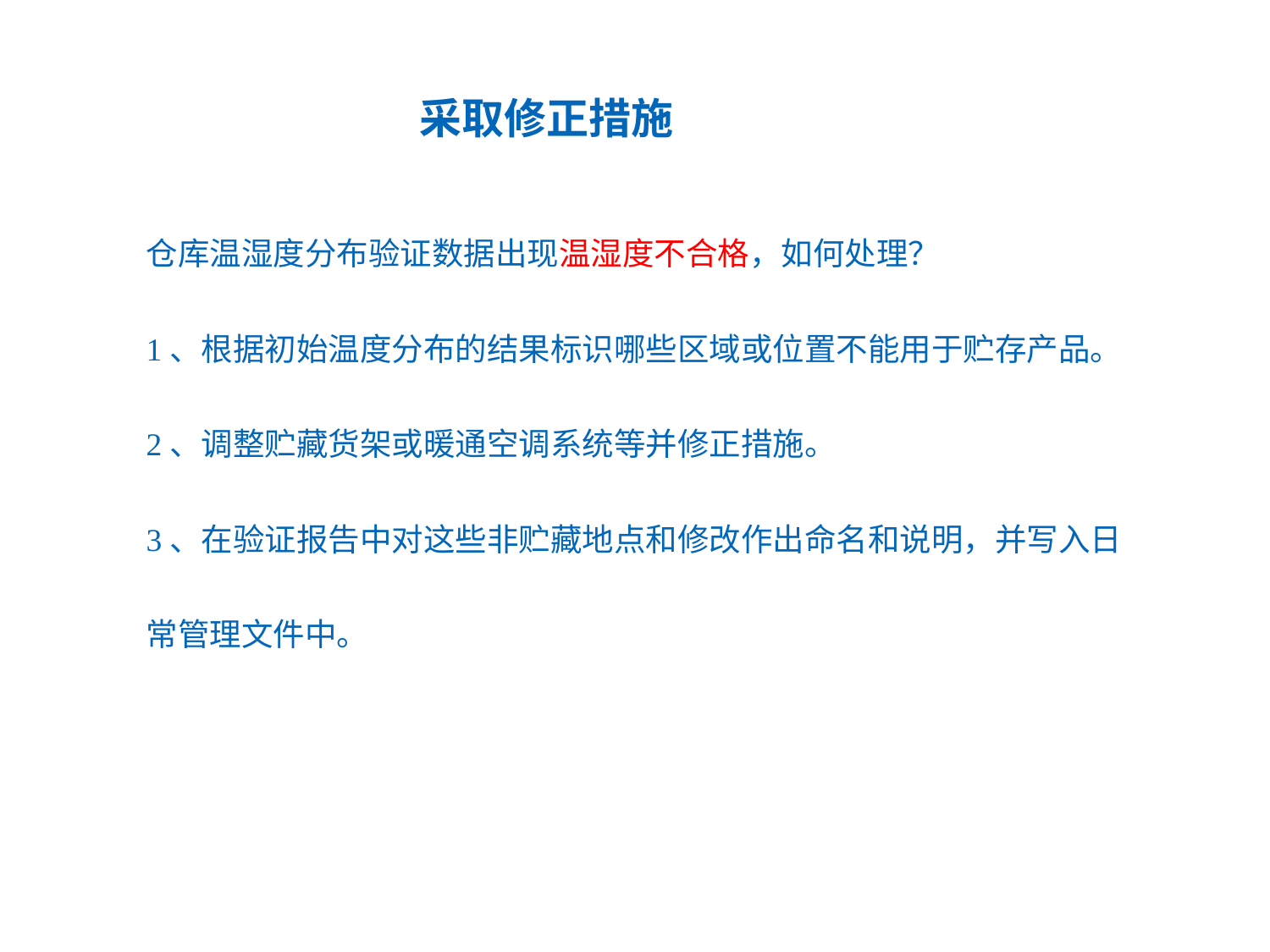

采取修正措施问题
仓库温湿度分布验证数据出现温湿度不合格，如何处理？
1、根据初始温度分布的结果标识哪些区域或位置不能用于贮存产品。
2、调整贮藏货架或暖通空调系统等并修正措施。
3、在验证报告中对这些非贮藏地点和修改作出命名和说明，并写入日常管理文件中。